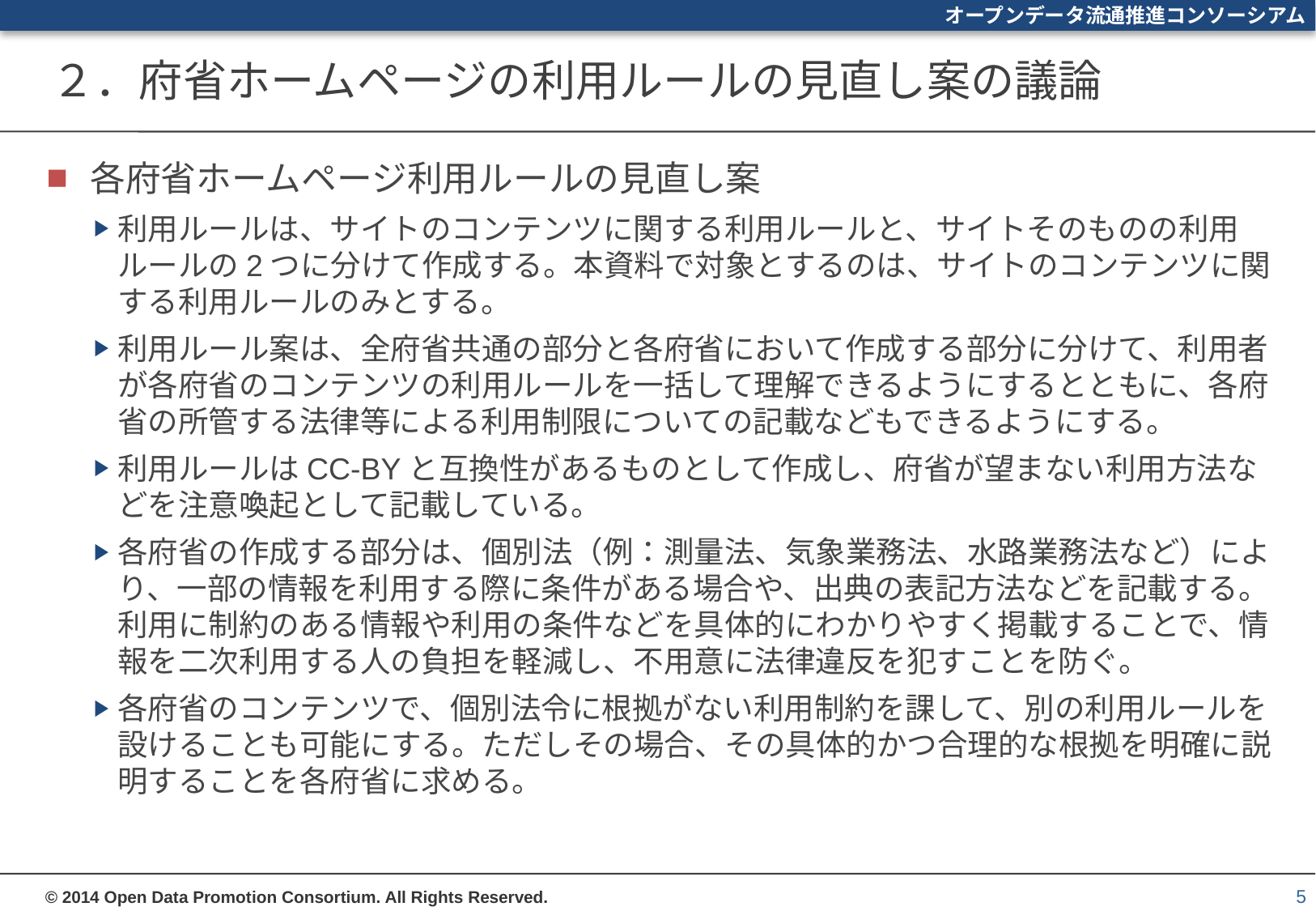

# ２．府省ホームページの利用ルールの見直し案の議論
各府省ホームページ利用ルールの見直し案
利用ルールは、サイトのコンテンツに関する利用ルールと、サイトそのものの利用ルールの2つに分けて作成する。本資料で対象とするのは、サイトのコンテンツに関する利用ルールのみとする。
利用ルール案は、全府省共通の部分と各府省において作成する部分に分けて、利用者が各府省のコンテンツの利用ルールを一括して理解できるようにするとともに、各府省の所管する法律等による利用制限についての記載などもできるようにする。
利用ルールはCC-BYと互換性があるものとして作成し、府省が望まない利用方法などを注意喚起として記載している。
各府省の作成する部分は、個別法（例：測量法、気象業務法、水路業務法など）により、一部の情報を利用する際に条件がある場合や、出典の表記方法などを記載する。利用に制約のある情報や利用の条件などを具体的にわかりやすく掲載することで、情報を二次利用する人の負担を軽減し、不用意に法律違反を犯すことを防ぐ。
各府省のコンテンツで、個別法令に根拠がない利用制約を課して、別の利用ルールを設けることも可能にする。ただしその場合、その具体的かつ合理的な根拠を明確に説明することを各府省に求める。

5